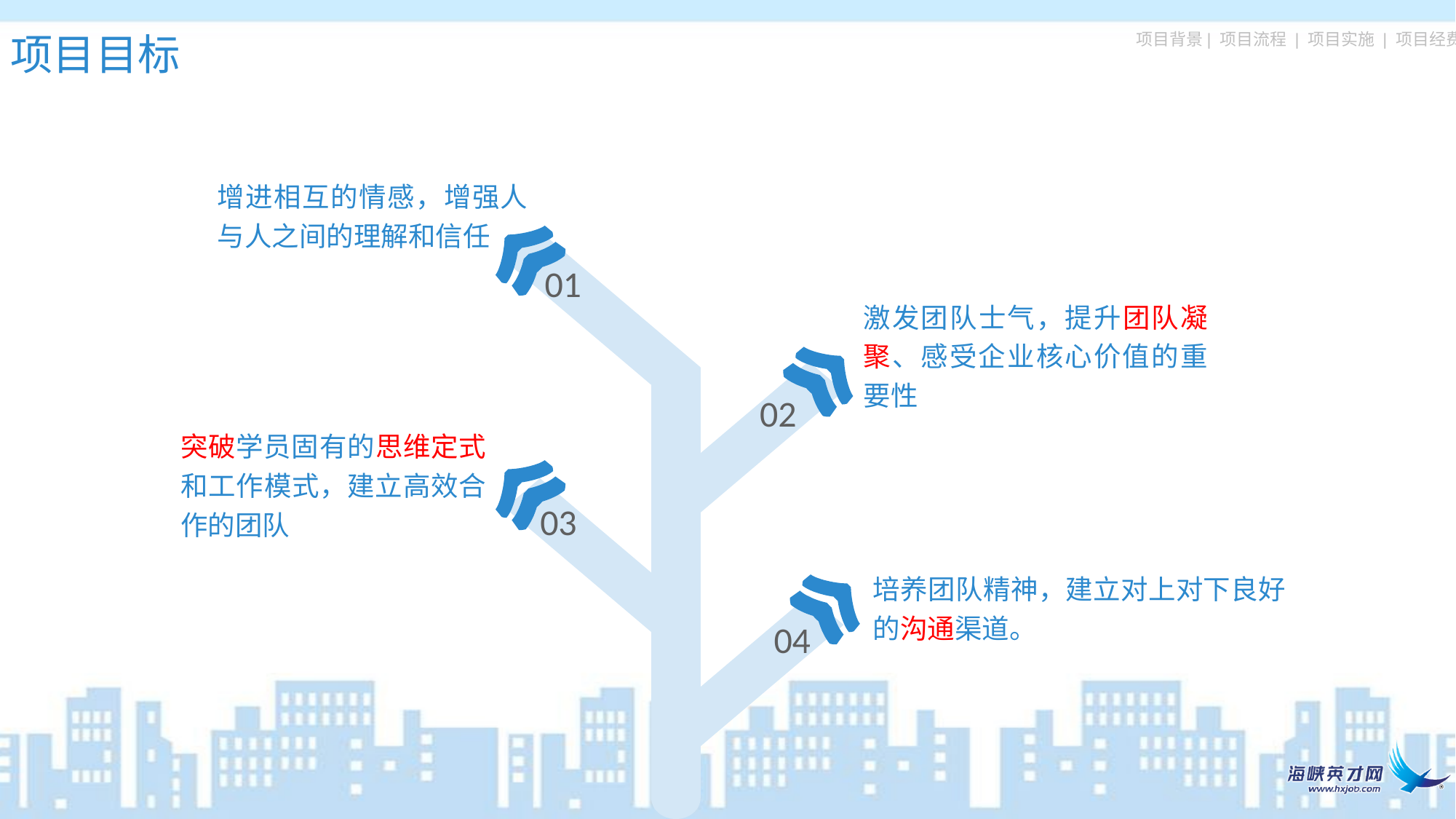

项目目标
增进相互的情感，增强人与人之间的理解和信任

01
激发团队士气，提升团队凝聚、感受企业核心价值的重要性

02

突破学员固有的思维定式和工作模式，建立高效合作的团队

03

培养团队精神，建立对上对下良好的沟通渠道。
04